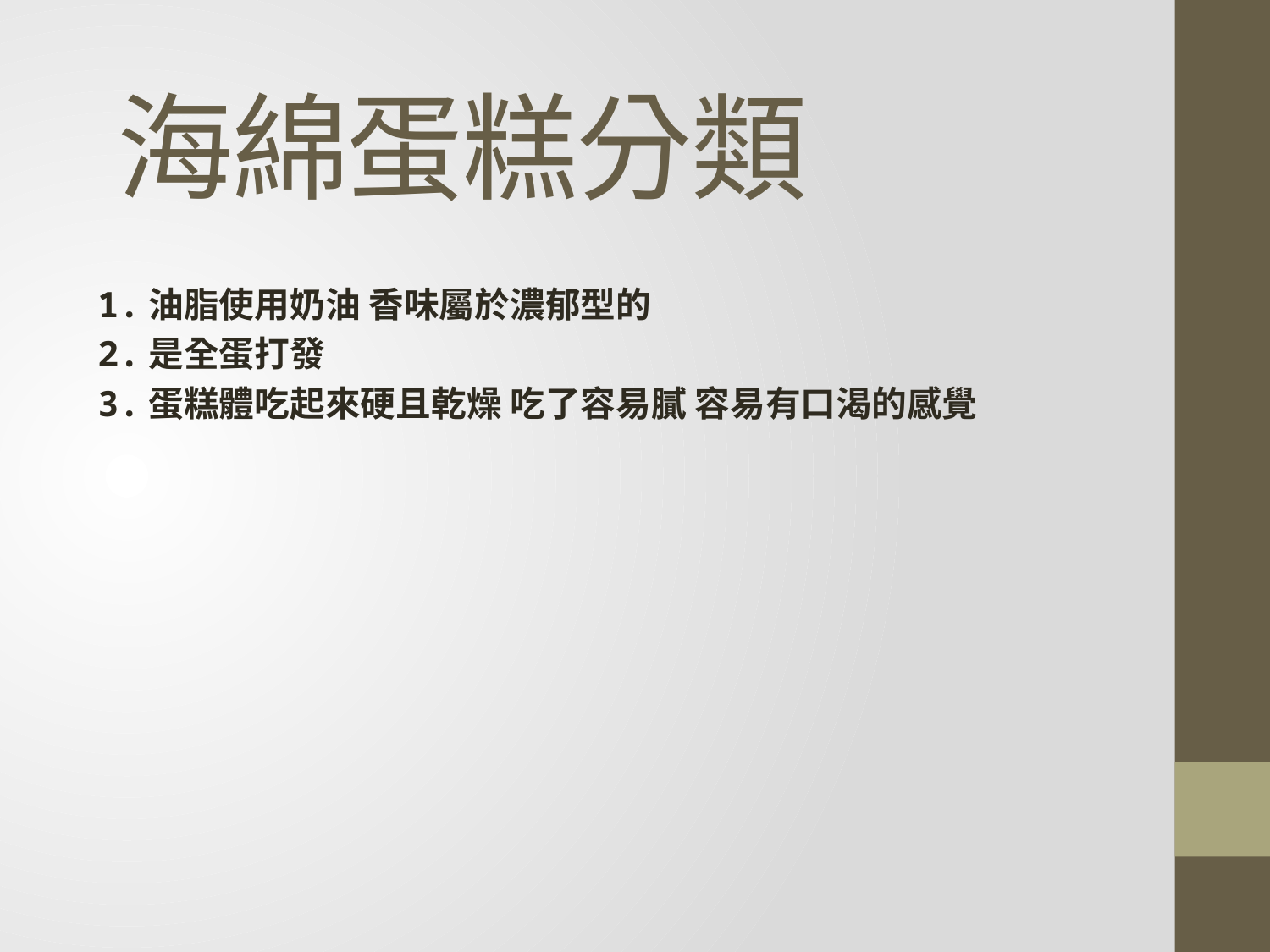

# 海綿蛋糕分類
1.油脂使用奶油 香味屬於濃郁型的
2.是全蛋打發
3.蛋糕體吃起來硬且乾燥 吃了容易膩 容易有口渴的感覺